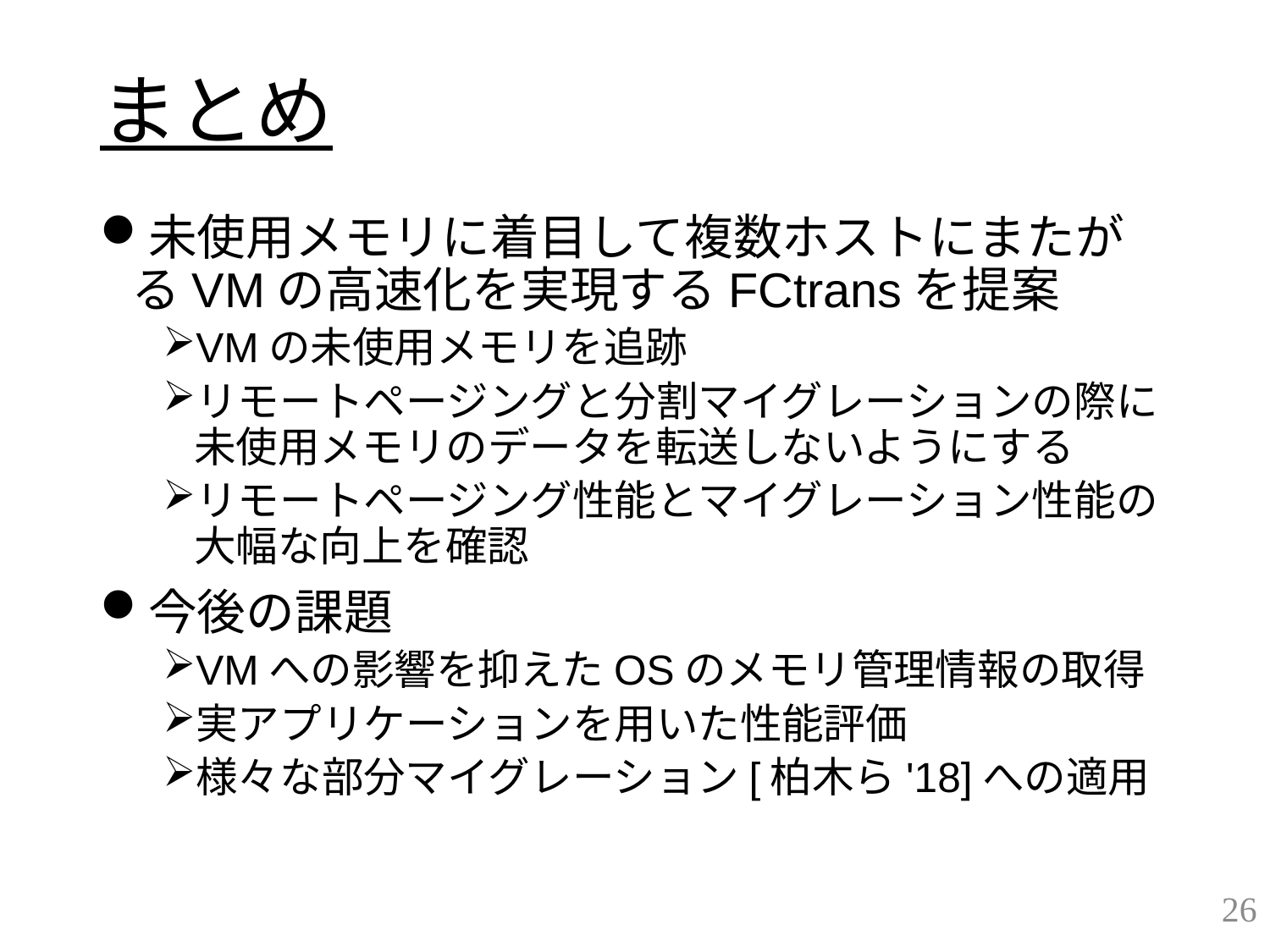

# まとめ
未使用メモリに着目して複数ホストにまたがるVMの高速化を実現するFCtransを提案
VMの未使用メモリを追跡
リモートページングと分割マイグレーションの際に未使用メモリのデータを転送しないようにする
リモートページング性能とマイグレーション性能の大幅な向上を確認
今後の課題
VMへの影響を抑えたOSのメモリ管理情報の取得
実アプリケーションを用いた性能評価
様々な部分マイグレーション[柏木ら'18]への適用
26